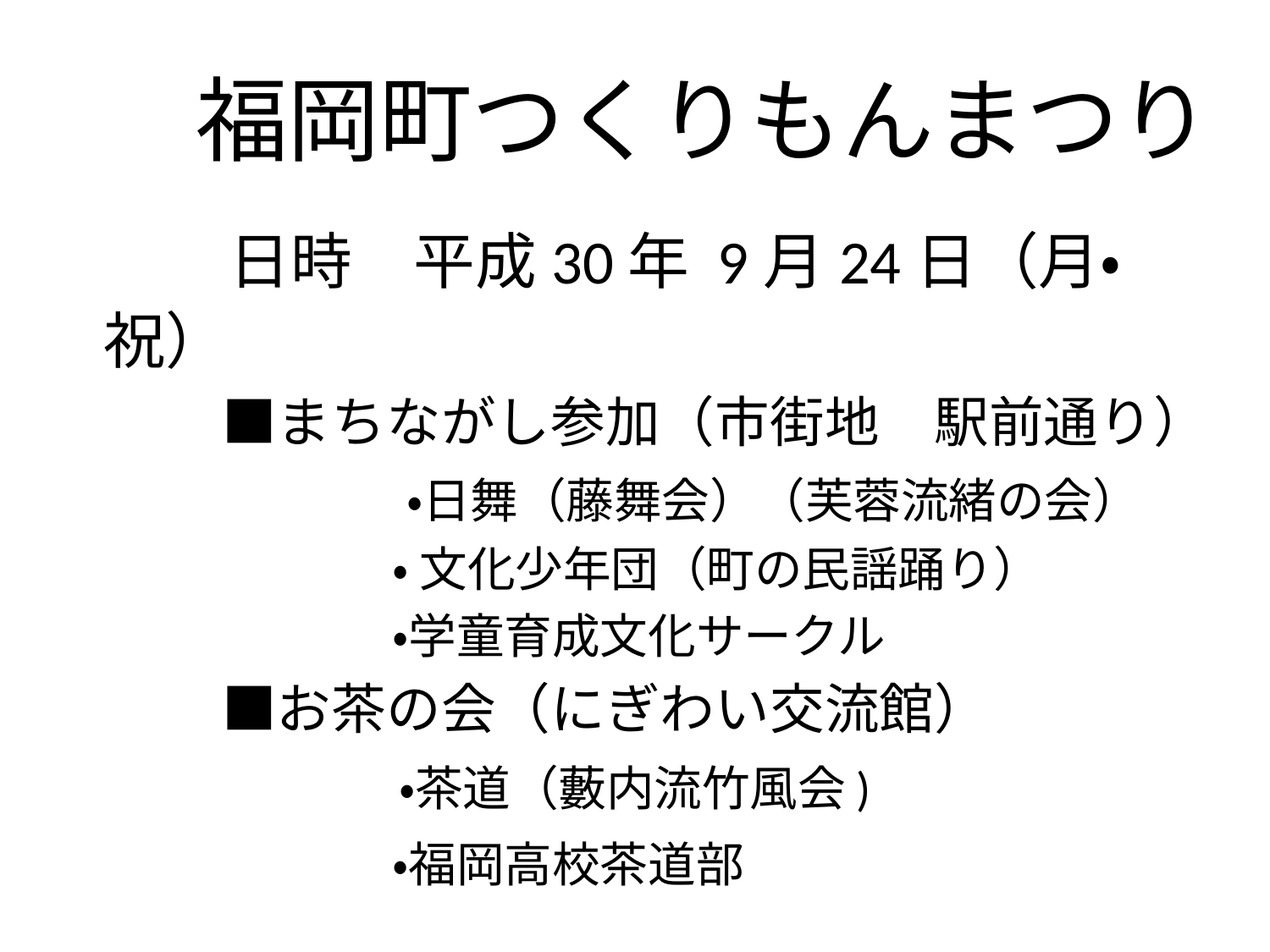

福岡町つくりもんまつり
　　  日時　平成30年 9月24日（月・祝）
　　　■まちながし参加（市街地　駅前通り）
　　　　　　　・日舞（藤舞会）（芙蓉流緒の会）
　　　　　　　・ 文化少年団（町の民謡踊り）
　　　　　　　・学童育成文化サークル
　　　■お茶の会（にぎわい交流館）
　　　 　　　・茶道（藪内流竹風会)
　　　　　　　・福岡高校茶道部